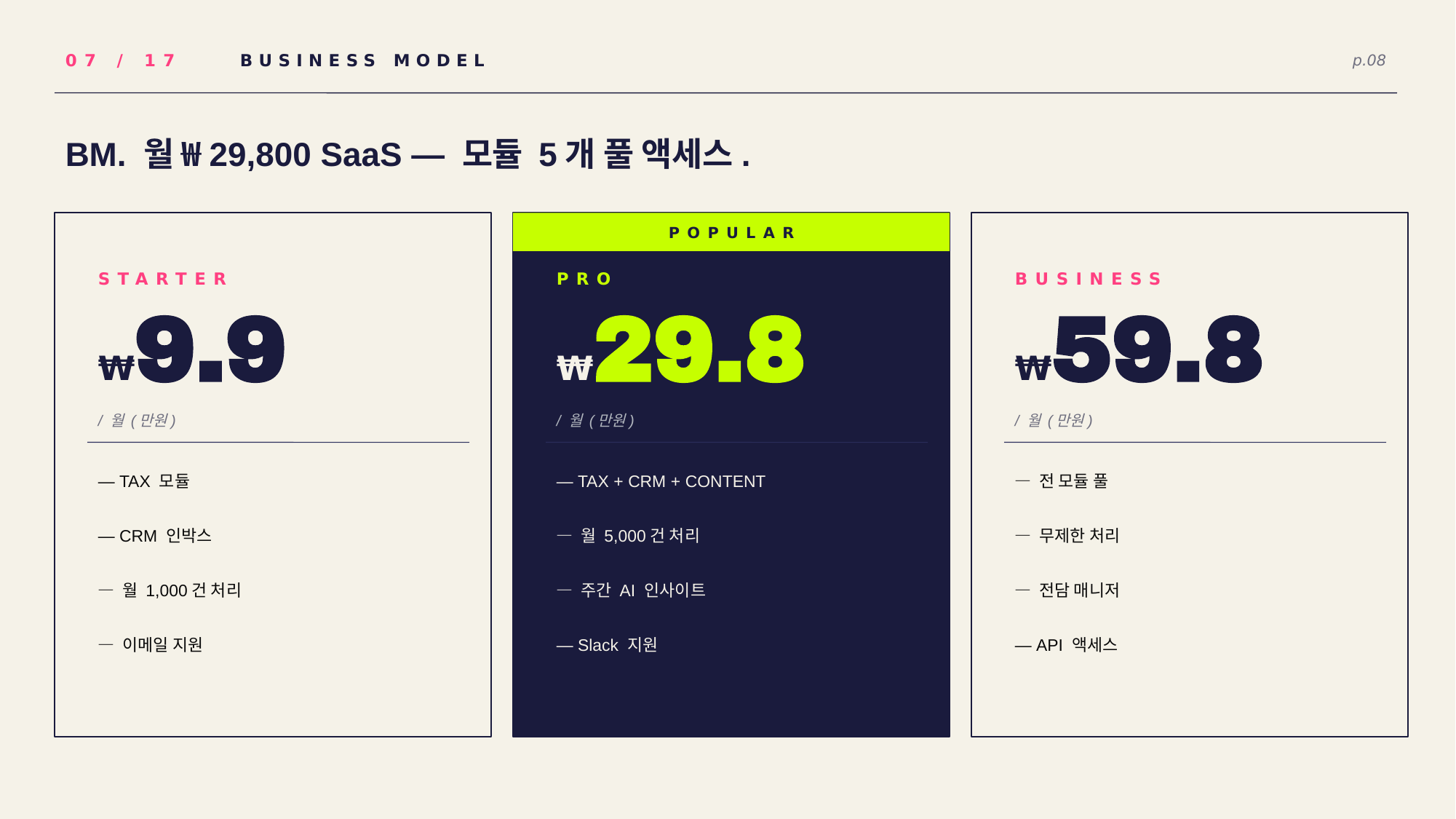

07 / 17
BUSINESS MODEL
p.08

BM. 월 ₩29,800 SaaS — 모듈 5개 풀 액세스.

POPULAR

STARTER
PRO
BUSINESS
₩9.9
₩29.8
₩59.8
/ 월 (만원)
/ 월 (만원)
/ 월 (만원)

— TAX 모듈
— TAX + CRM + CONTENT
— 전 모듈 풀
— CRM 인박스
— 월 5,000건 처리
— 무제한 처리
— 월 1,000건 처리
— 주간 AI 인사이트
— 전담 매니저
— 이메일 지원
— Slack 지원
— API 액세스